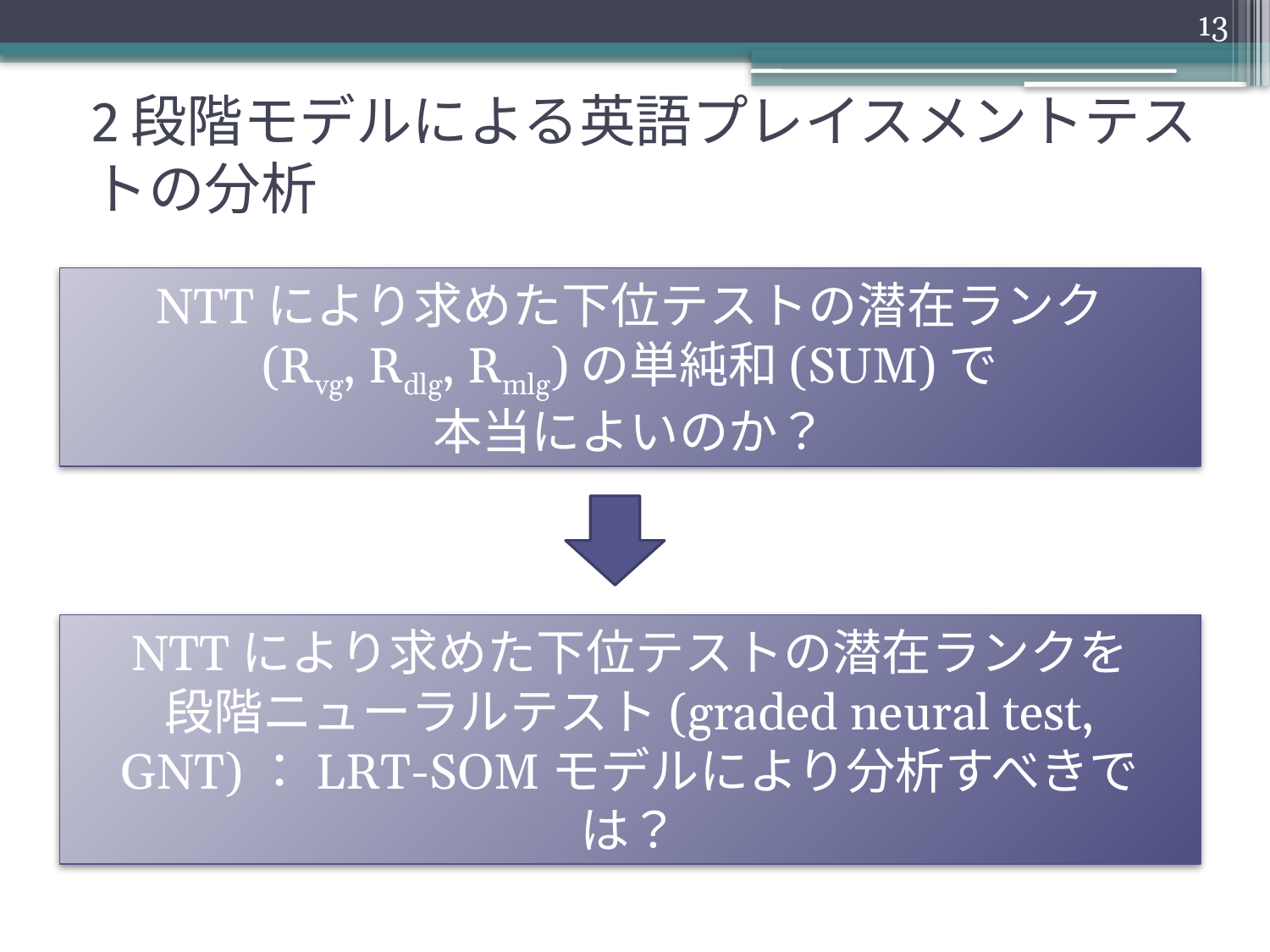

13
# 2段階モデルによる英語プレイスメントテストの分析
NTTにより求めた下位テストの潜在ランク
(Rvg, Rdlg, Rmlg)の単純和(SUM)で
本当によいのか？

NTTにより求めた下位テストの潜在ランクを
段階ニューラルテスト(graded neural test, GNT)：LRT-SOMモデルにより分析すべきでは？